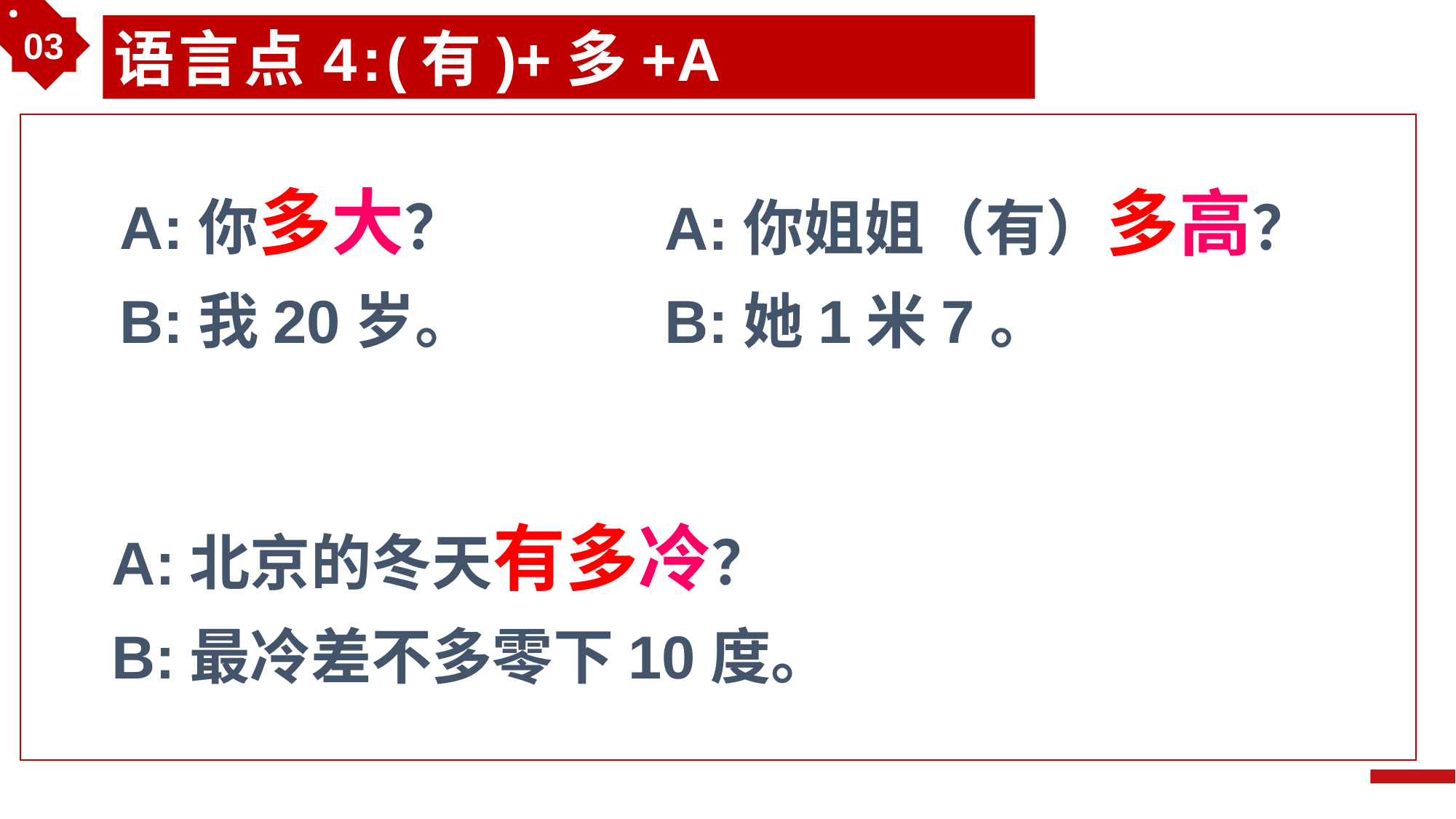

03
语言点4:(有)+多+A

A:你多大？
B:我20岁。
A:你姐姐（有）多高？
B:她1米7。
A:北京的冬天有多冷？
B:最冷差不多零下10度。